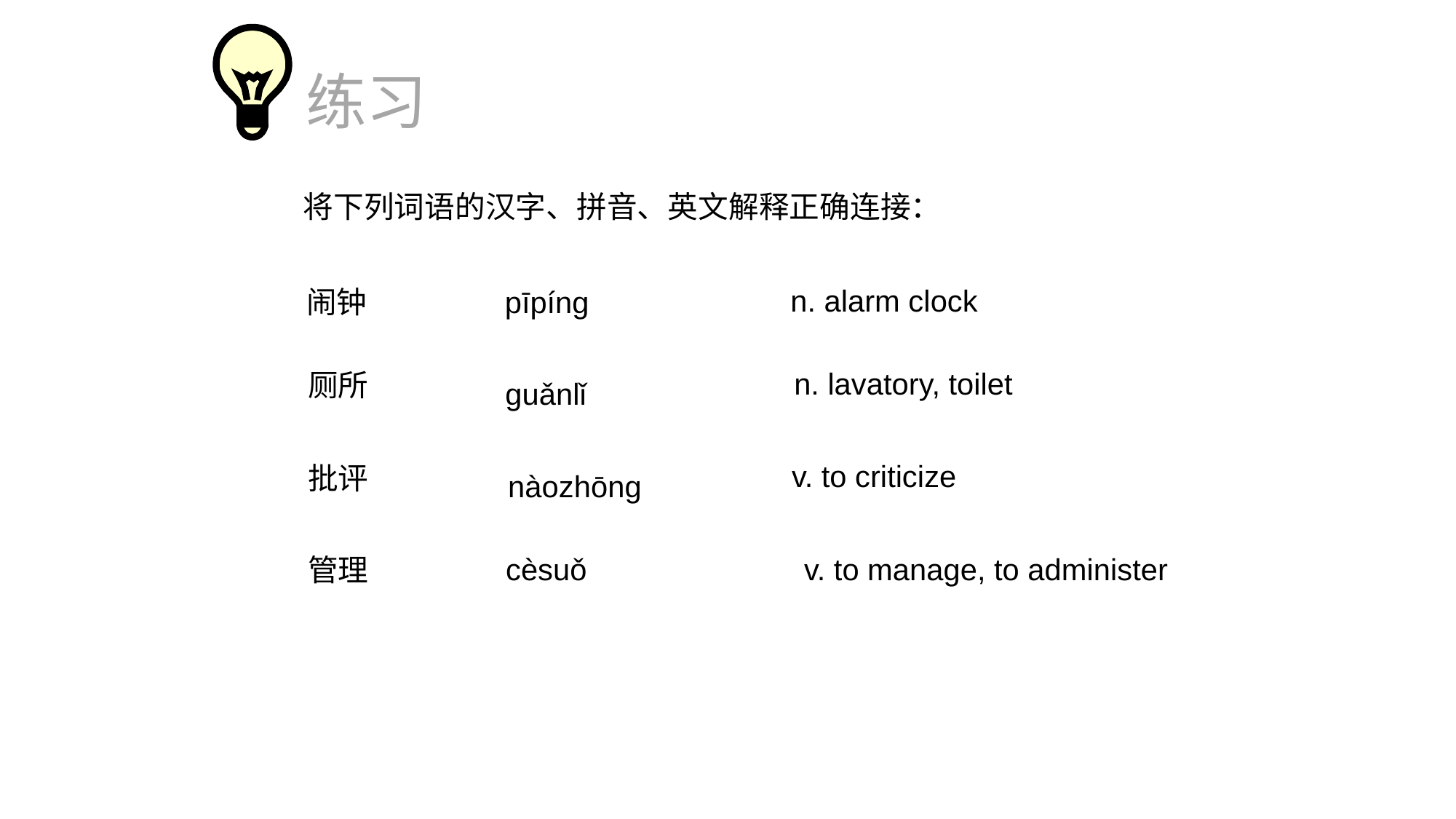

练习
将下列词语的汉字、拼音、英文解释正确连接：
n. alarm clock
闹钟
pīpíng
n. lavatory, toilet
厕所
guǎnlǐ
v. to criticize
批评
nàozhōng
v. to manage, to administer
cèsuǒ
管理